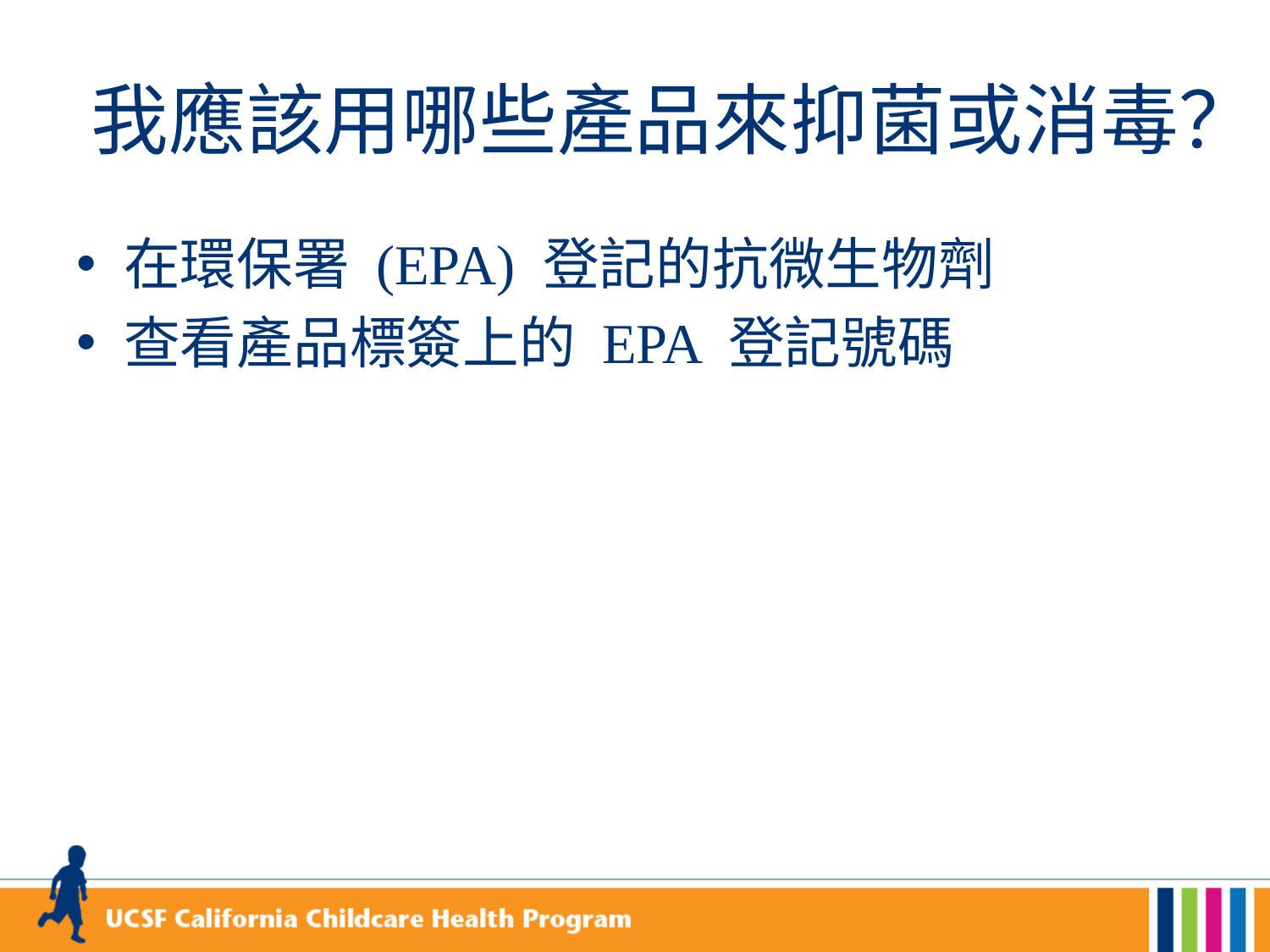

# 我應該用哪些產品來抑菌或消毒？
在環保署 (EPA) 登記的抗微生物劑
查看產品標簽上的 EPA 登記號碼